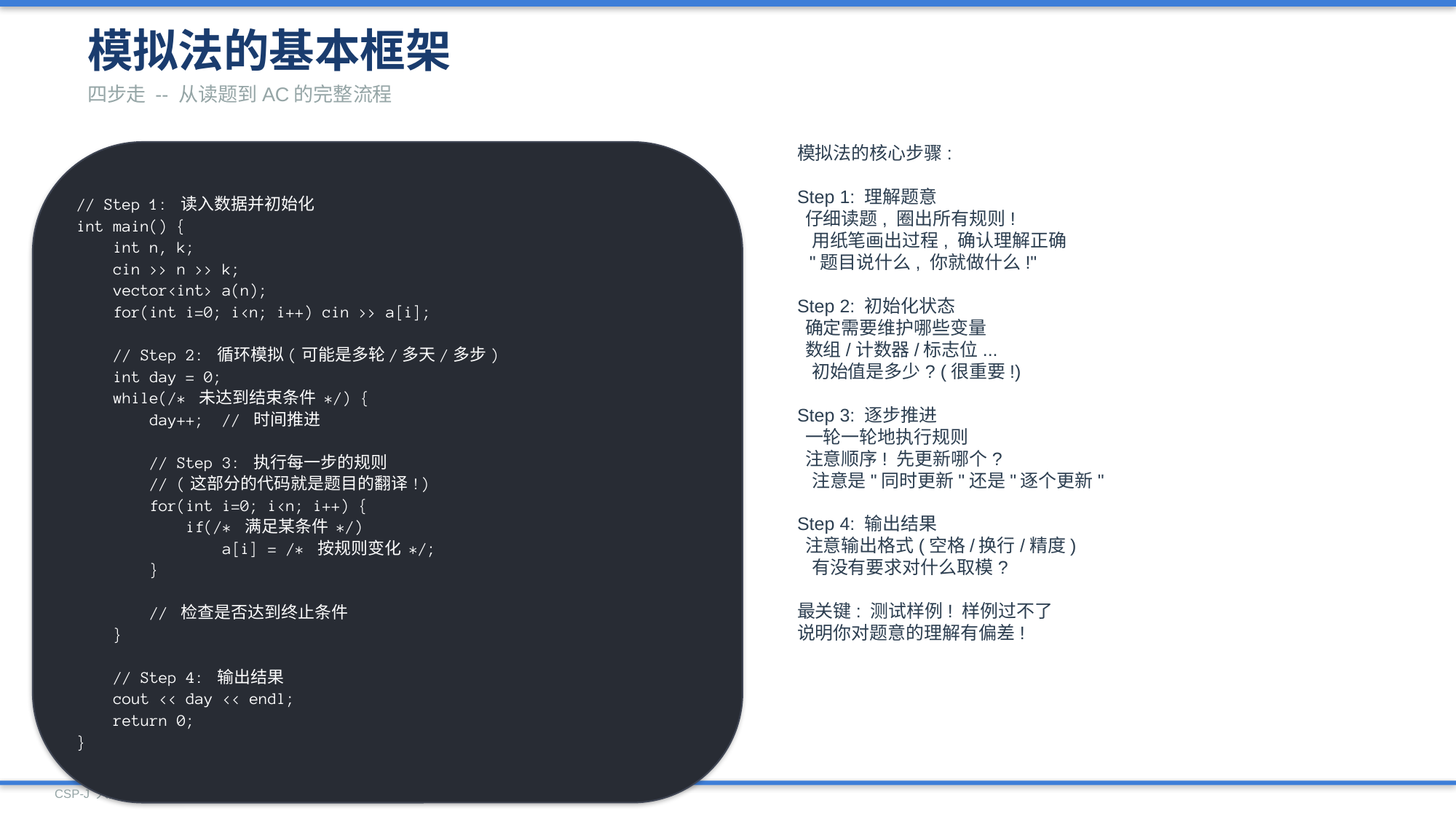

模拟法的基本框架
四步走 -- 从读题到AC的完整流程
// Step 1: 读入数据并初始化
int main() {
    int n, k;
    cin >> n >> k;
    vector<int> a(n);
    for(int i=0; i<n; i++) cin >> a[i];

    // Step 2: 循环模拟(可能是多轮/多天/多步)
    int day = 0;
    while(/* 未达到结束条件 */) {
        day++;  // 时间推进

        // Step 3: 执行每一步的规则
        // (这部分的代码就是题目的翻译!)
        for(int i=0; i<n; i++) {
            if(/* 满足某条件 */)
                a[i] = /* 按规则变化 */;
        }

        // 检查是否达到终止条件
    }

    // Step 4: 输出结果
    cout << day << endl;
    return 0;
}
模拟法的核心步骤:
Step 1: 理解题意
  仔细读题, 圈出所有规则!
  用纸笔画出过程, 确认理解正确
  "题目说什么, 你就做什么!"
Step 2: 初始化状态
  确定需要维护哪些变量
  数组/计数器/标志位...
  初始值是多少? (很重要!)
Step 3: 逐步推进
  一轮一轮地执行规则
  注意顺序! 先更新哪个?
  注意是"同时更新"还是"逐个更新"
Step 4: 输出结果
  注意输出格式(空格/换行/精度)
  有没有要求对什么取模?
最关键: 测试样例! 样例过不了
说明你对题意的理解有偏差!

CSP-J 入门级  |  PPT 34